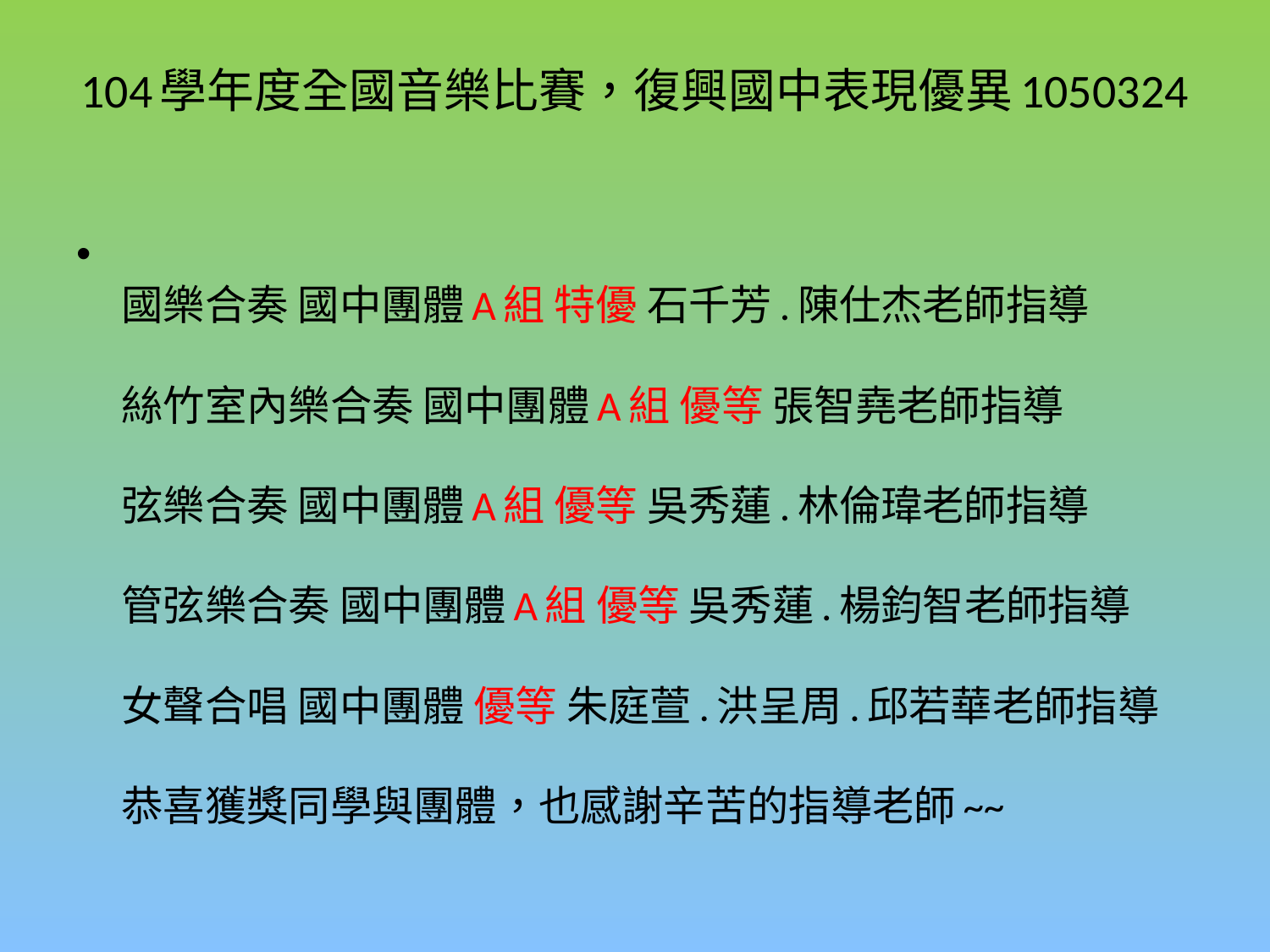

# 104學年度全國音樂比賽，復興國中表現優異1050324
國樂合奏 國中團體A組 特優 石千芳.陳仕杰老師指導
絲竹室內樂合奏 國中團體A組 優等 張智堯老師指導
弦樂合奏 國中團體A組 優等 吳秀蓮.林倫瑋老師指導
管弦樂合奏 國中團體A組 優等 吳秀蓮.楊鈞智老師指導
女聲合唱 國中團體 優等 朱庭萱.洪呈周.邱若華老師指導
恭喜獲獎同學與團體，也感謝辛苦的指導老師~~